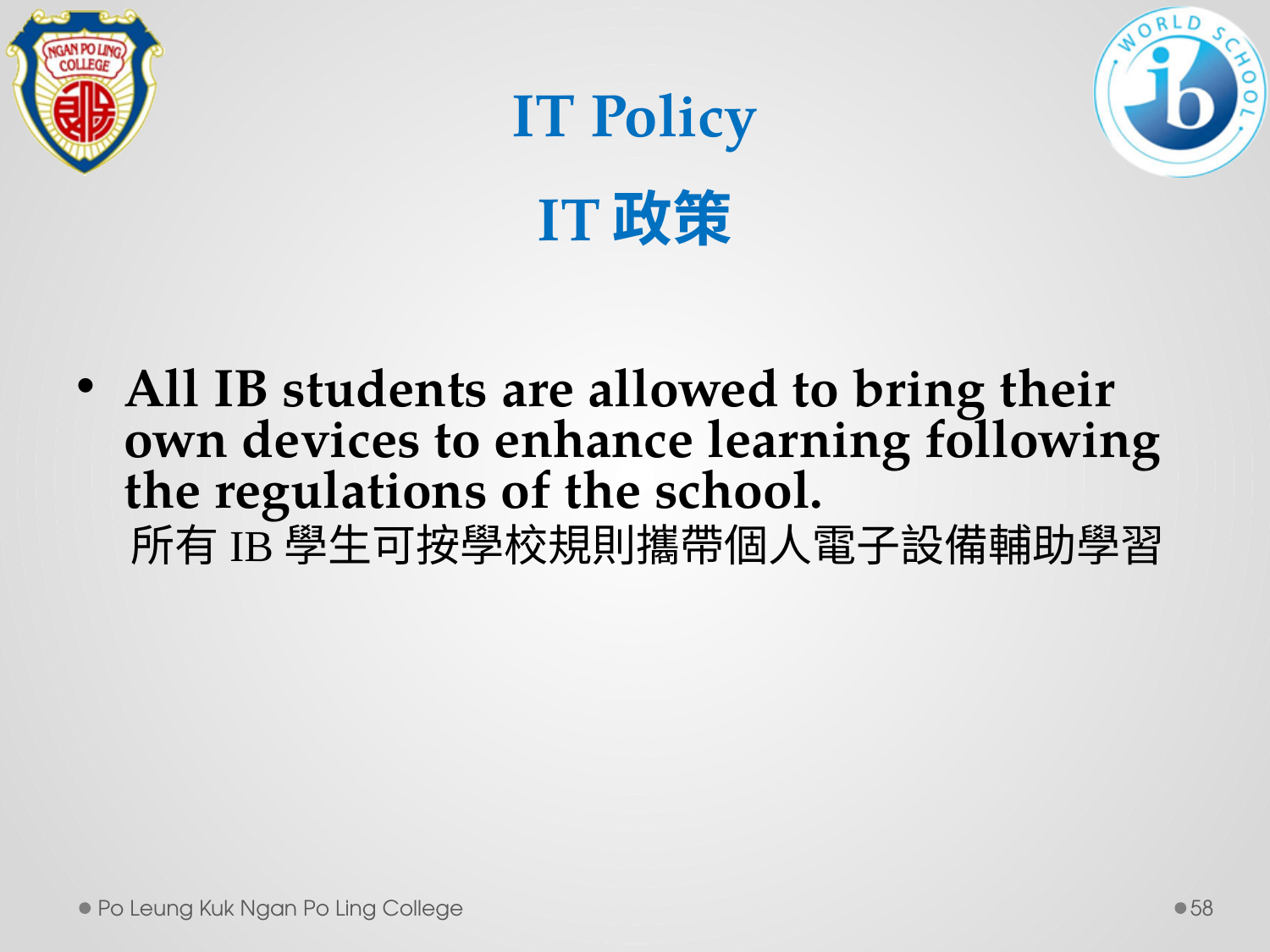

# IT Policy IT政策
All IB students are allowed to bring their own devices to enhance learning following the regulations of the school.
    所有IB學生可按學校規則攜帶個人電子設備輔助學習
Po Leung Kuk Ngan Po Ling College
58